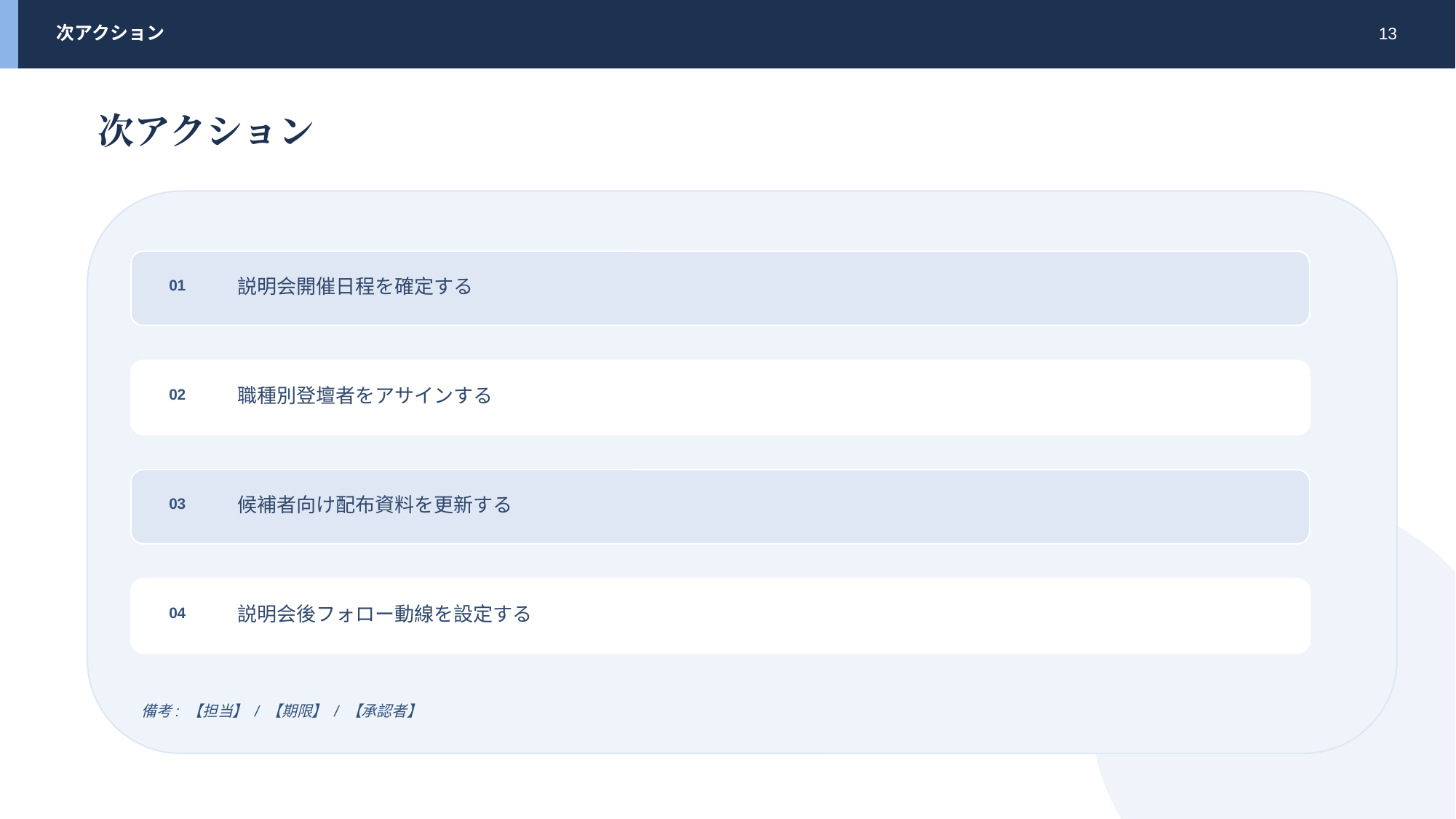

次アクション
13
次アクション

説明会開催日程を確定する
01

職種別登壇者をアサインする
02

候補者向け配布資料を更新する
03

説明会後フォロー動線を設定する
04
備考: 【担当】 / 【期限】 / 【承認者】